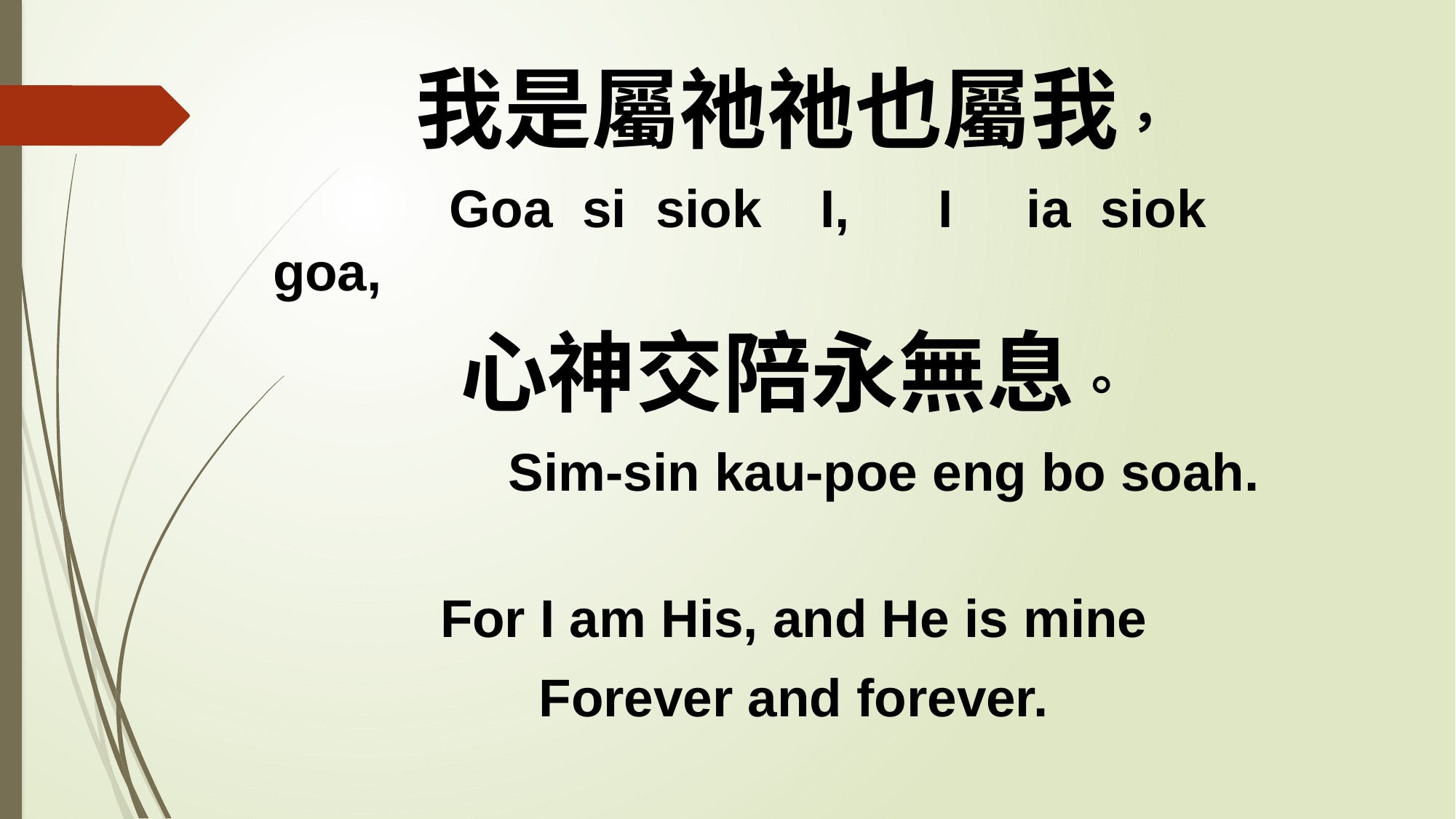

我是屬祂祂也屬我，
            Goa  si  siok    I,      I     ia  siok goa,
心神交陪永無息。
                Sim-sin kau-poe eng bo soah.

For I am His, and He is mine
Forever and forever.